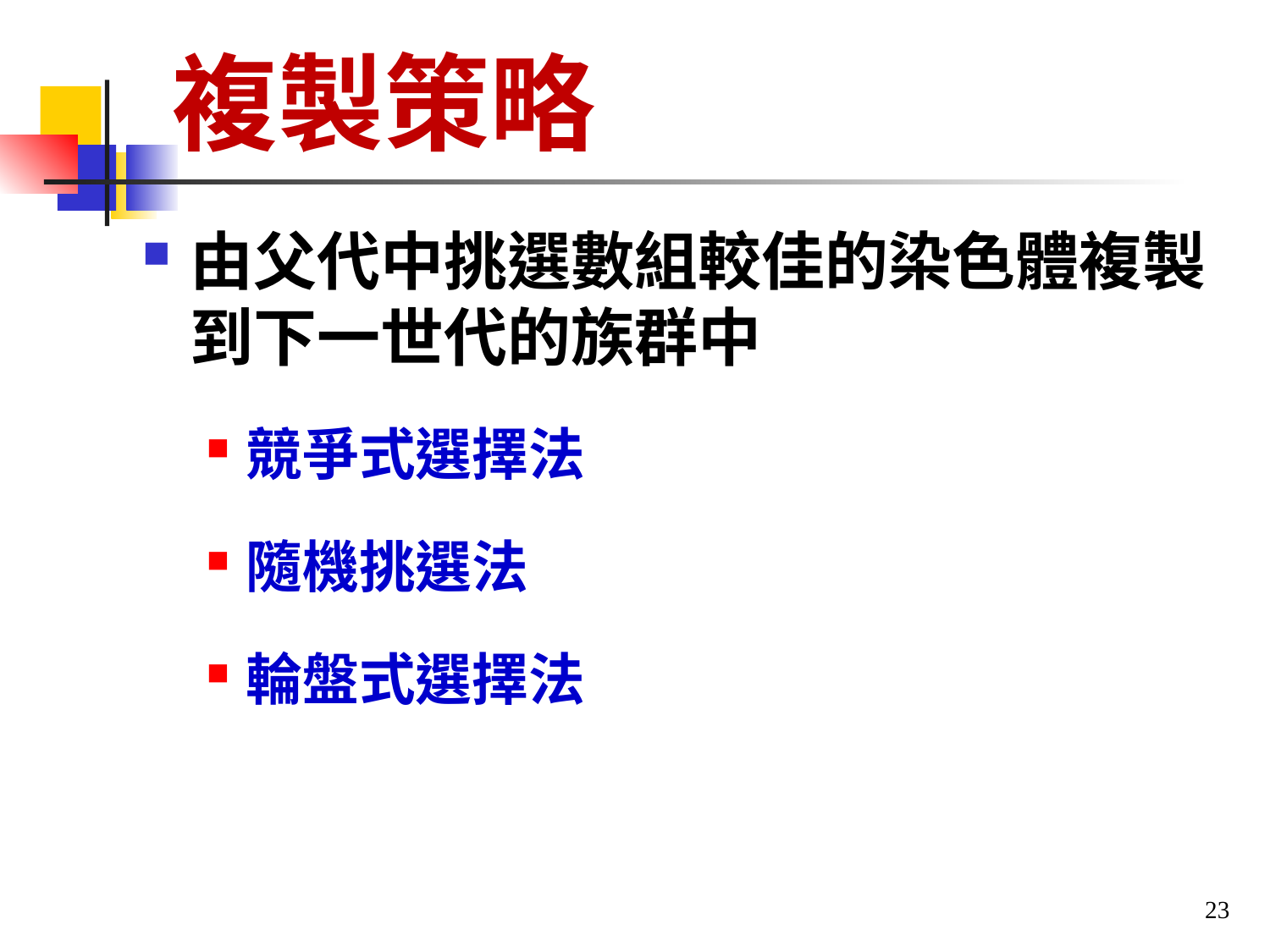

# 複製策略
由父代中挑選數組較佳的染色體複製到下一世代的族群中
競爭式選擇法
隨機挑選法
輪盤式選擇法

23